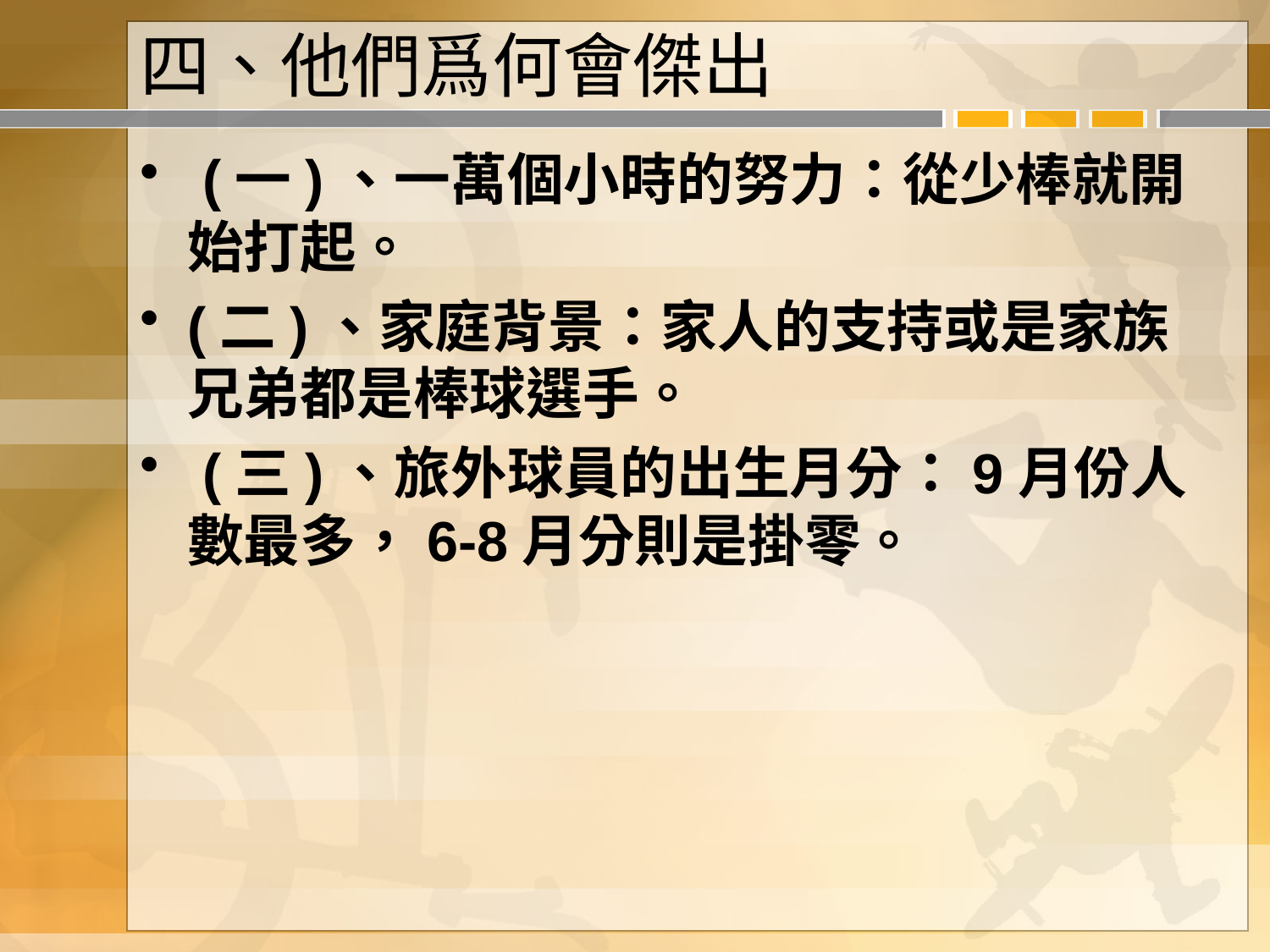

# 四、他們爲何會傑出
 (一)、一萬個小時的努力：從少棒就開始打起。
(二)、家庭背景：家人的支持或是家族兄弟都是棒球選手。
 (三)、旅外球員的出生月分：9月份人數最多，6-8月分則是掛零。